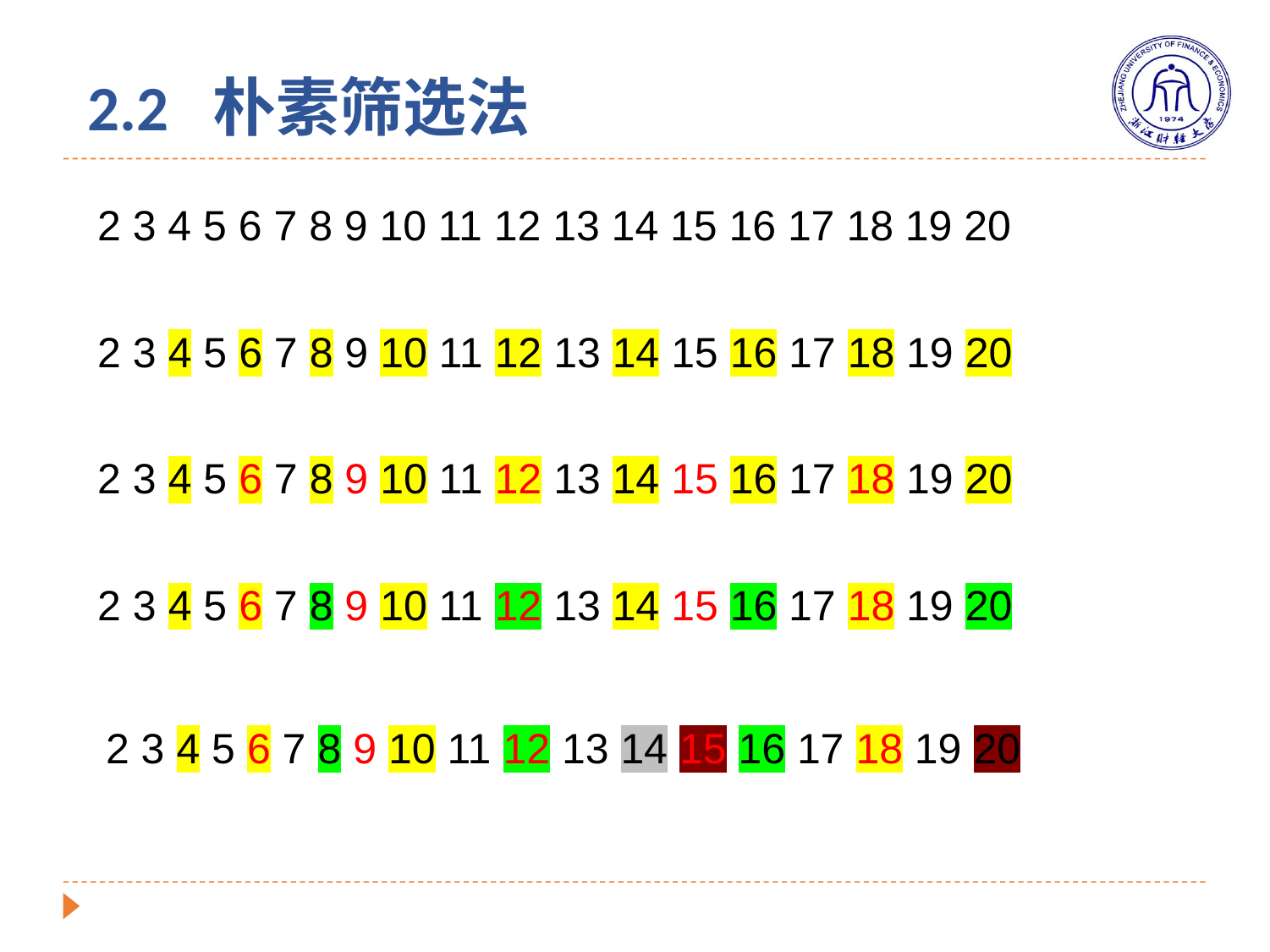

8
# 2.2  朴素筛选法
2 3 4 5 6 7 8 9 10 11 12 13 14 15 16 17 18 19 20
2 3 4 5 6 7 8 9 10 11 12 13 14 15 16 17 18 19 20
2 3 4 5 6 7 8 9 10 11 12 13 14 15 16 17 18 19 20
2 3 4 5 6 7 8 9 10 11 12 13 14 15 16 17 18 19 20
2 3 4 5 6 7 8 9 10 11 12 13 14 15 16 17 18 19 20